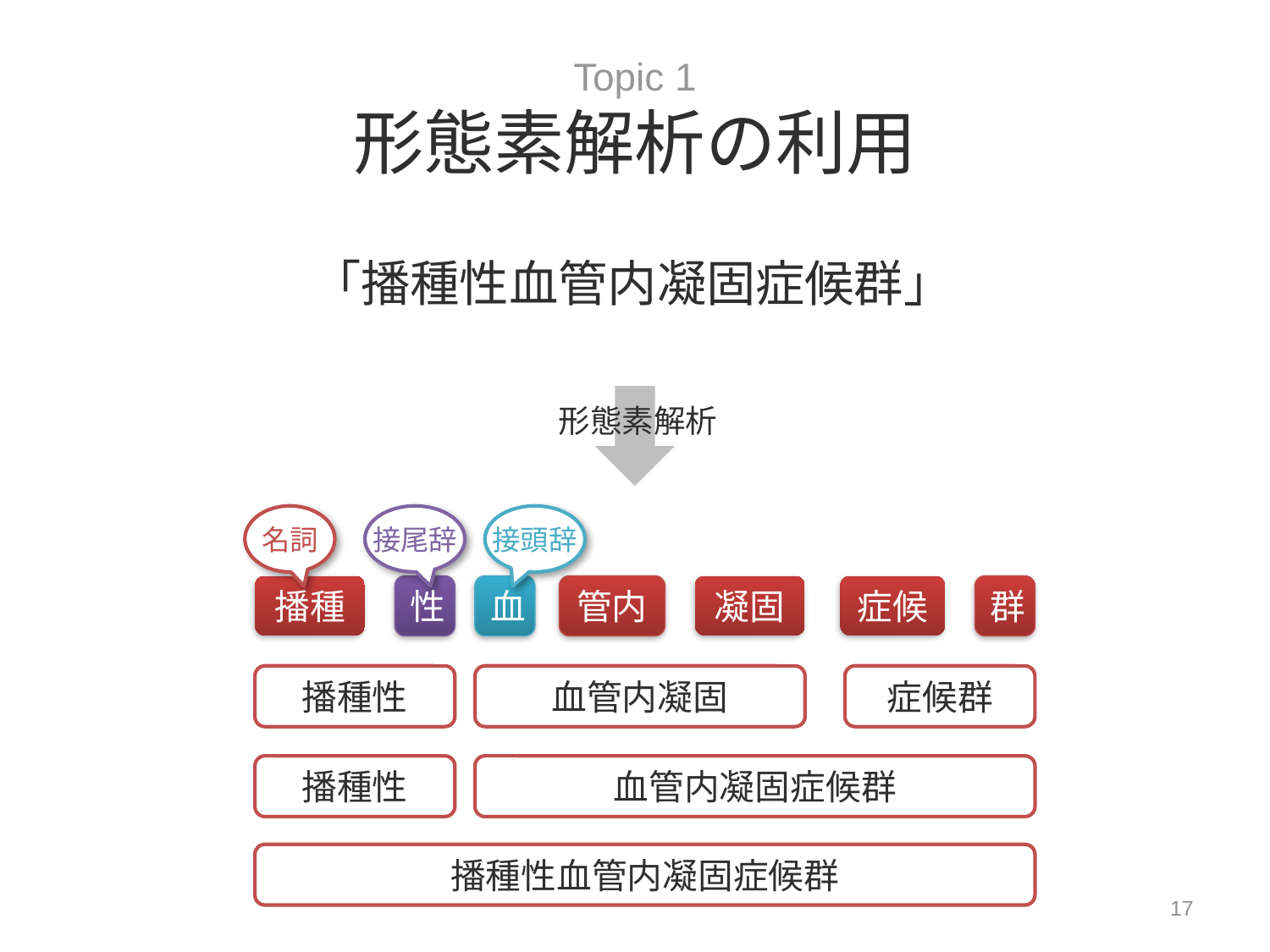

# Topic 1 形態素解析の利用
「播種性血管内凝固症候群」

形態素解析
名詞
接尾辞
接頭辞
播種
性
血
管内
凝固
症候
群
播種性
血管内凝固
症候群
播種性
血管内凝固症候群
播種性血管内凝固症候群
17